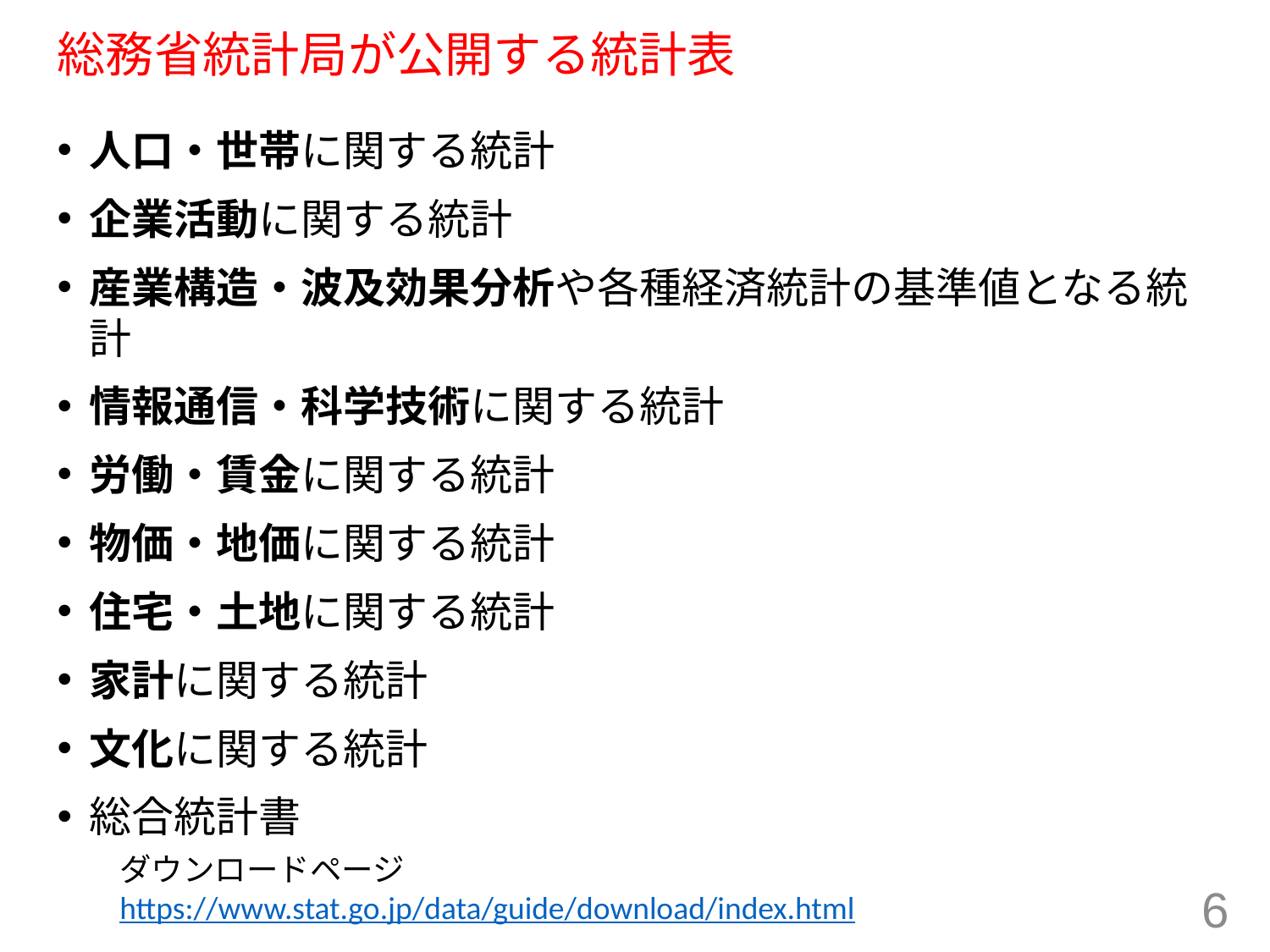

# 総務省統計局が公開する統計表
人口・世帯に関する統計
企業活動に関する統計
産業構造・波及効果分析や各種経済統計の基準値となる統計
情報通信・科学技術に関する統計
労働・賃金に関する統計
物価・地価に関する統計
住宅・土地に関する統計
家計に関する統計
文化に関する統計
総合統計書

ダウンロードページ
https://www.stat.go.jp/data/guide/download/index.html
6